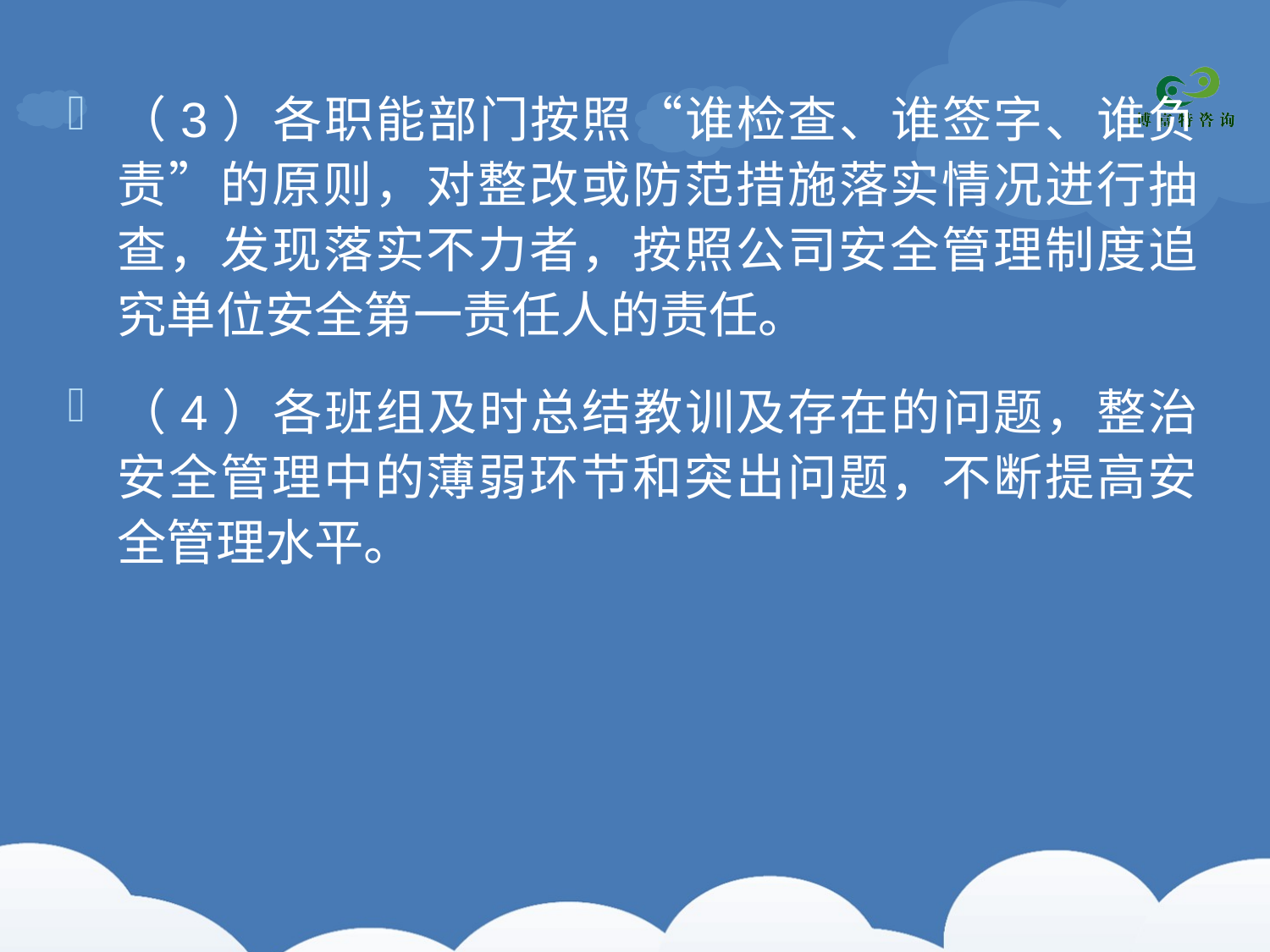

（3）各职能部门按照“谁检查、谁签字、谁负责”的原则，对整改或防范措施落实情况进行抽查，发现落实不力者，按照公司安全管理制度追究单位安全第一责任人的责任。
（4）各班组及时总结教训及存在的问题，整治安全管理中的薄弱环节和突出问题，不断提高安全管理水平。